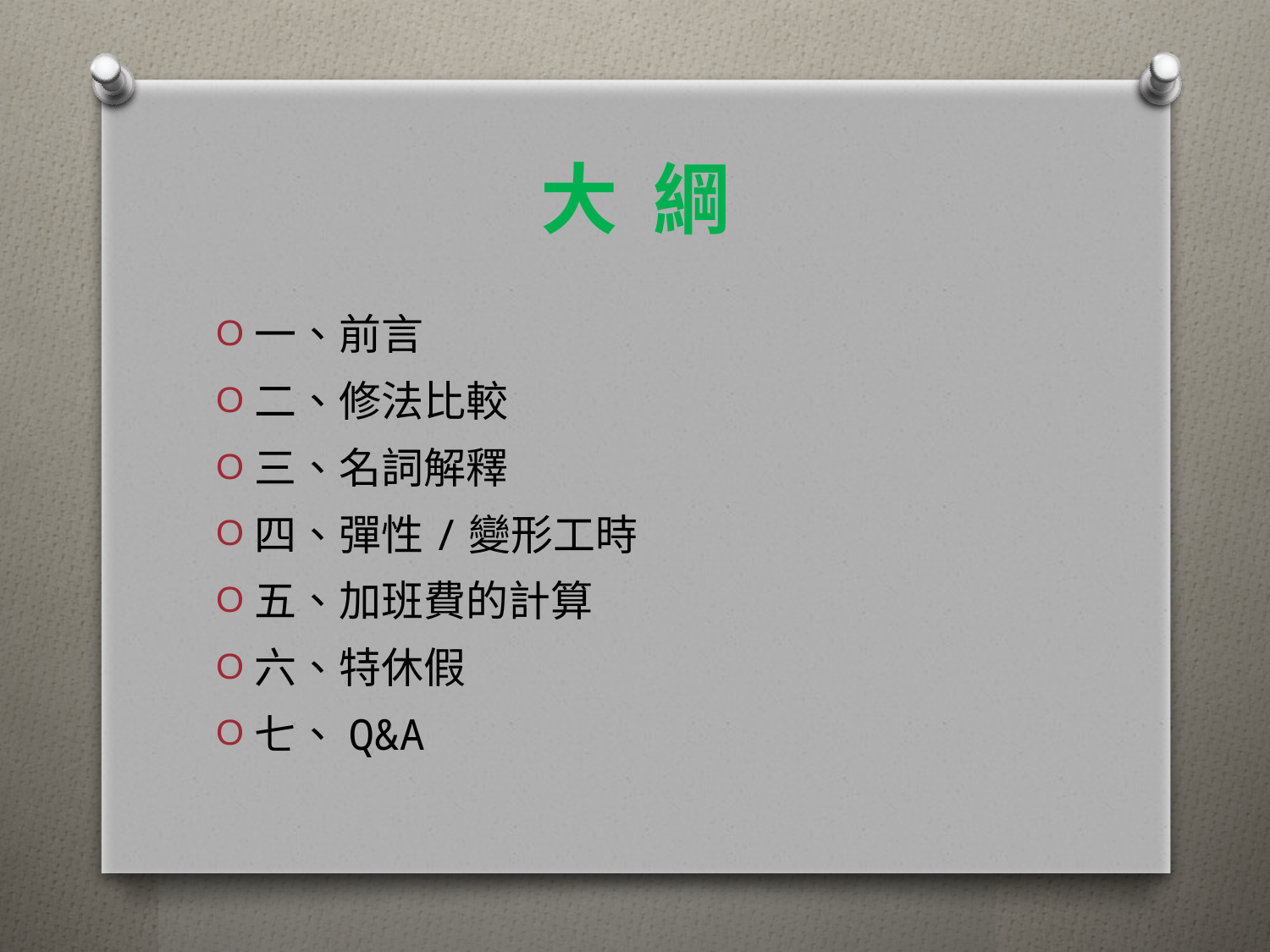

# 大  綱
一、前言
二、修法比較
三、名詞解釋
四、彈性/變形工時
五、加班費的計算
六、特休假
七、Q&A